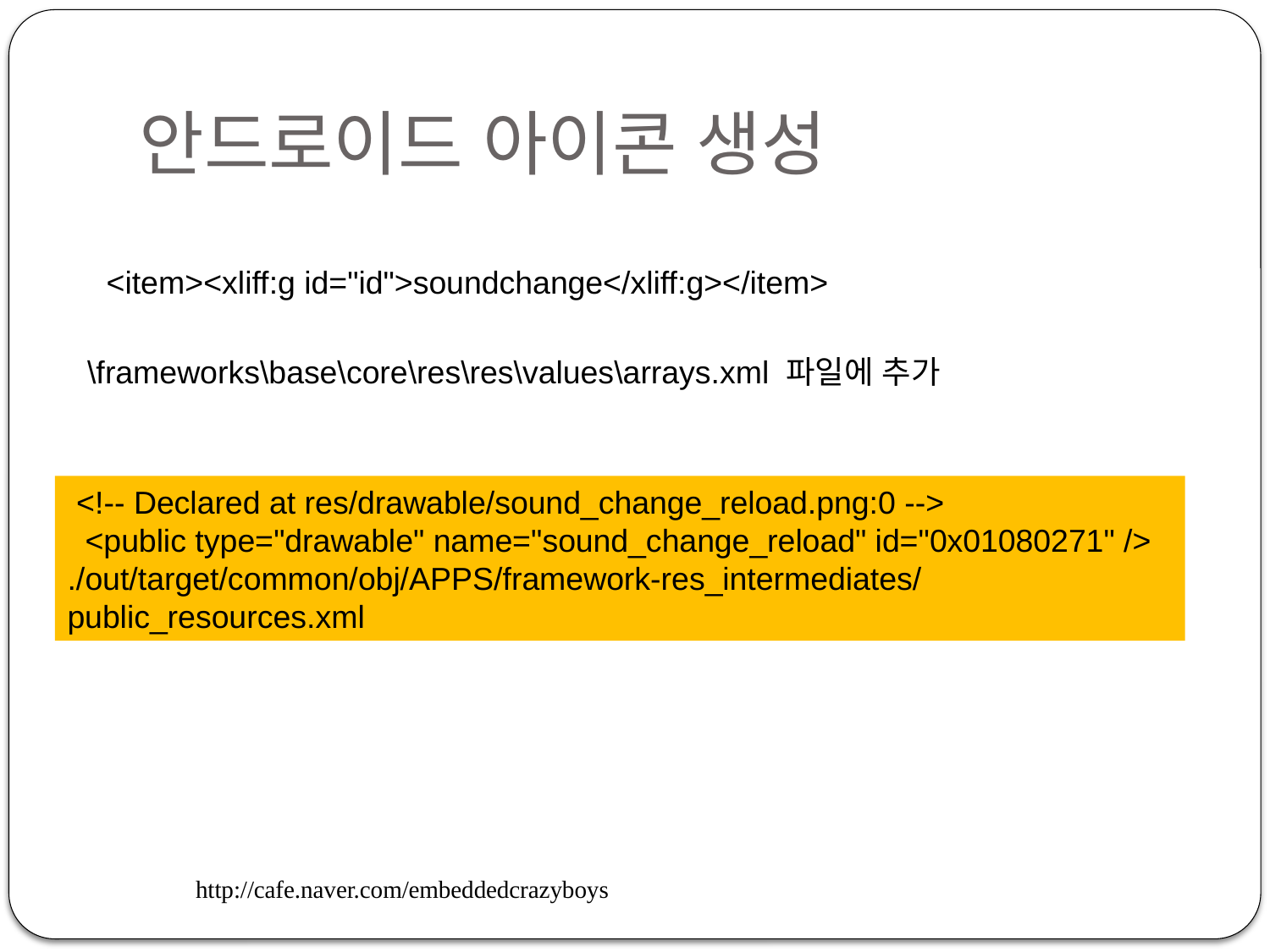

# 안드로이드 아이콘 생성
 <item><xliff:g id="id">soundchange</xliff:g></item>
\frameworks\base\core\res\res\values\arrays.xml 파일에 추가
 <!-- Declared at res/drawable/sound_change_reload.png:0 -->
  <public type="drawable" name="sound_change_reload" id="0x01080271" />
./out/target/common/obj/APPS/framework-res_intermediates/public_resources.xml
http://cafe.naver.com/embeddedcrazyboys